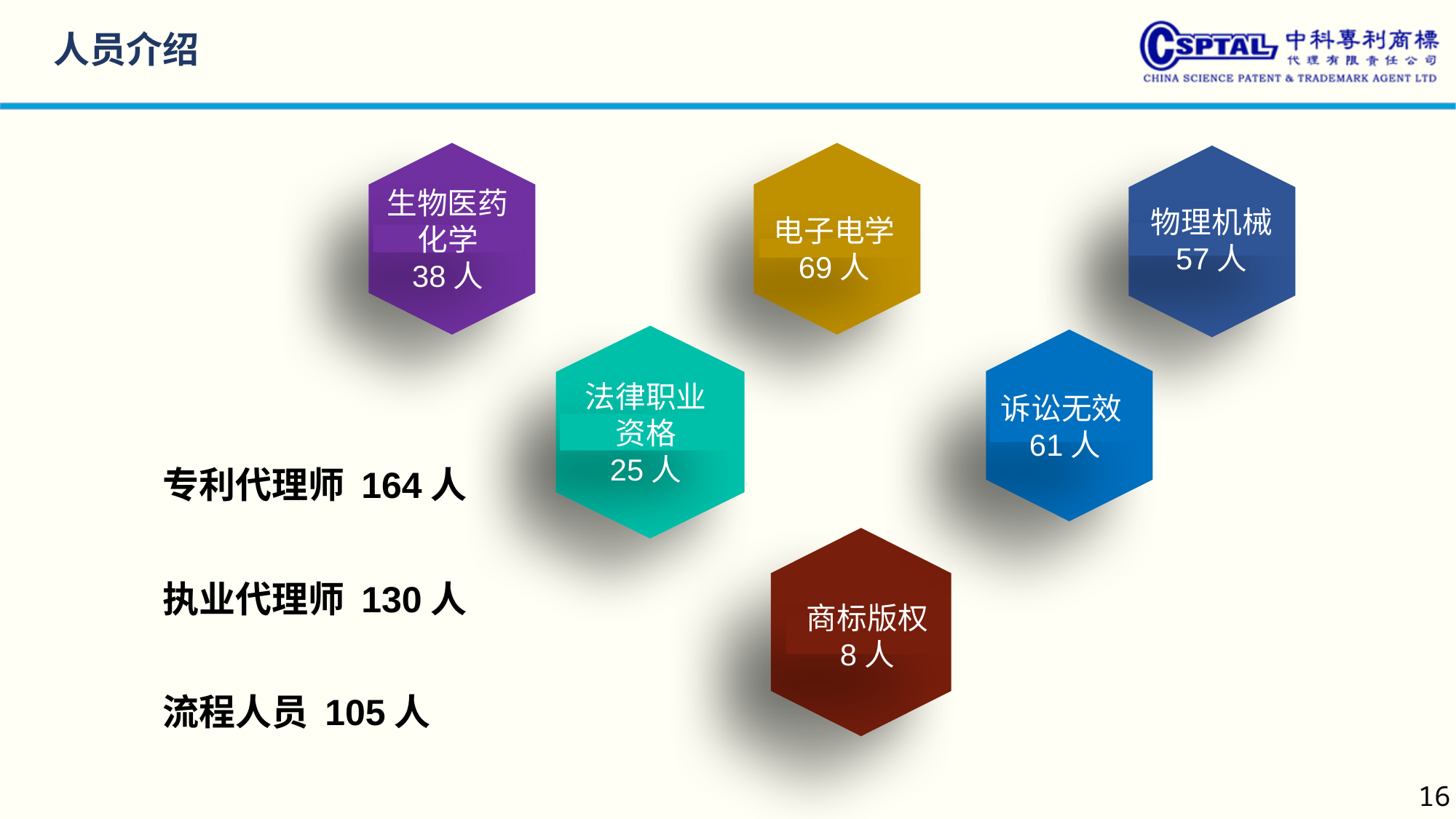

人员介绍

生物医药化学
38人

电子电学
69人

物理机械
57人

法律职业资格
25人

诉讼无效61人
专利代理师 164人

执业代理师 130人

流程人员 105人

商标版权
8人
16